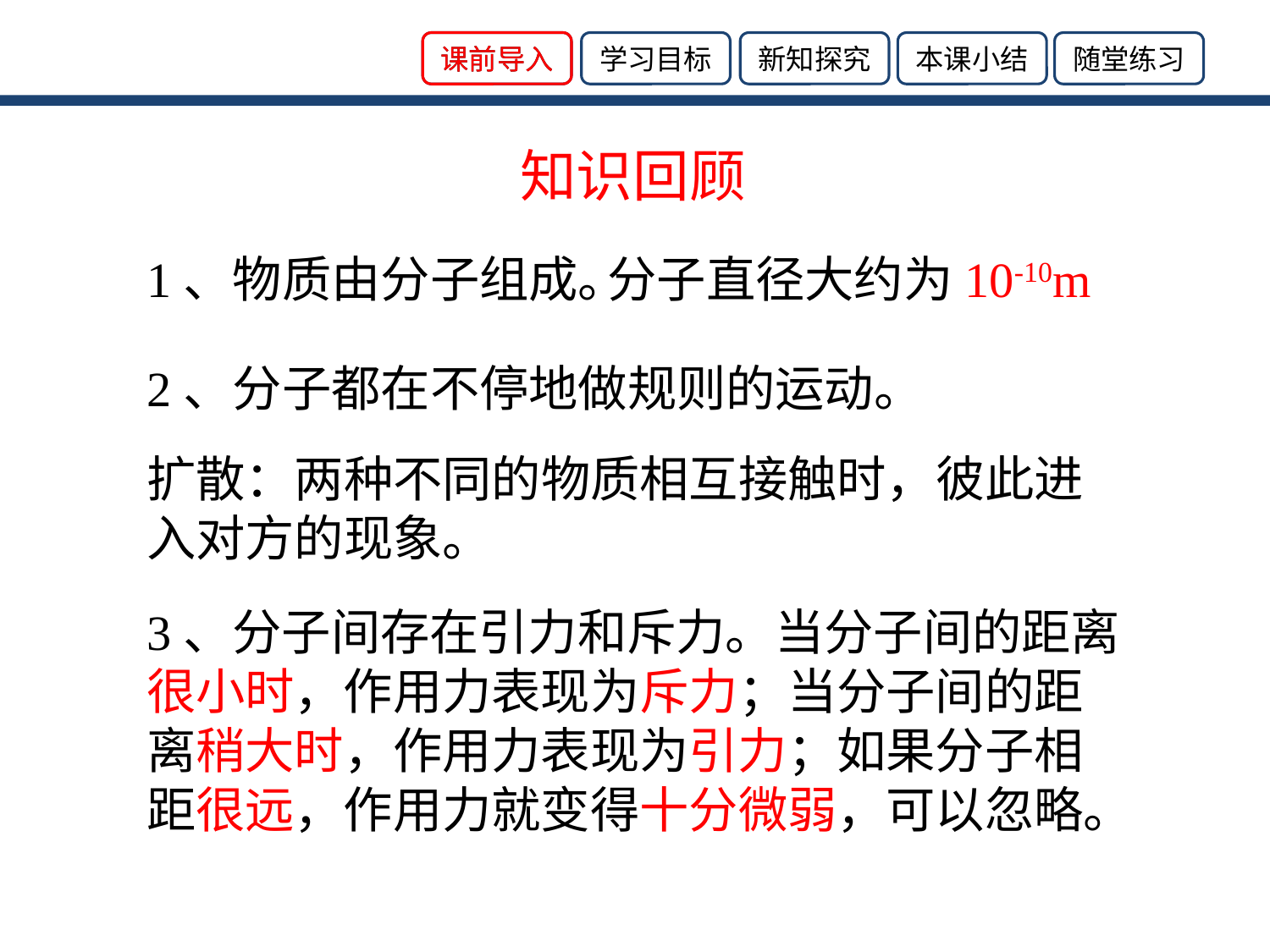

课前导入
知识回顾
1、物质由分子组成。
分子直径大约为10-10m
2、分子都在不停地做规则的运动。
扩散：两种不同的物质相互接触时，彼此进入对方的现象。
3、分子间存在引力和斥力。当分子间的距离很小时，作用力表现为斥力；当分子间的距离稍大时，作用力表现为引力；如果分子相距很远，作用力就变得十分微弱，可以忽略。